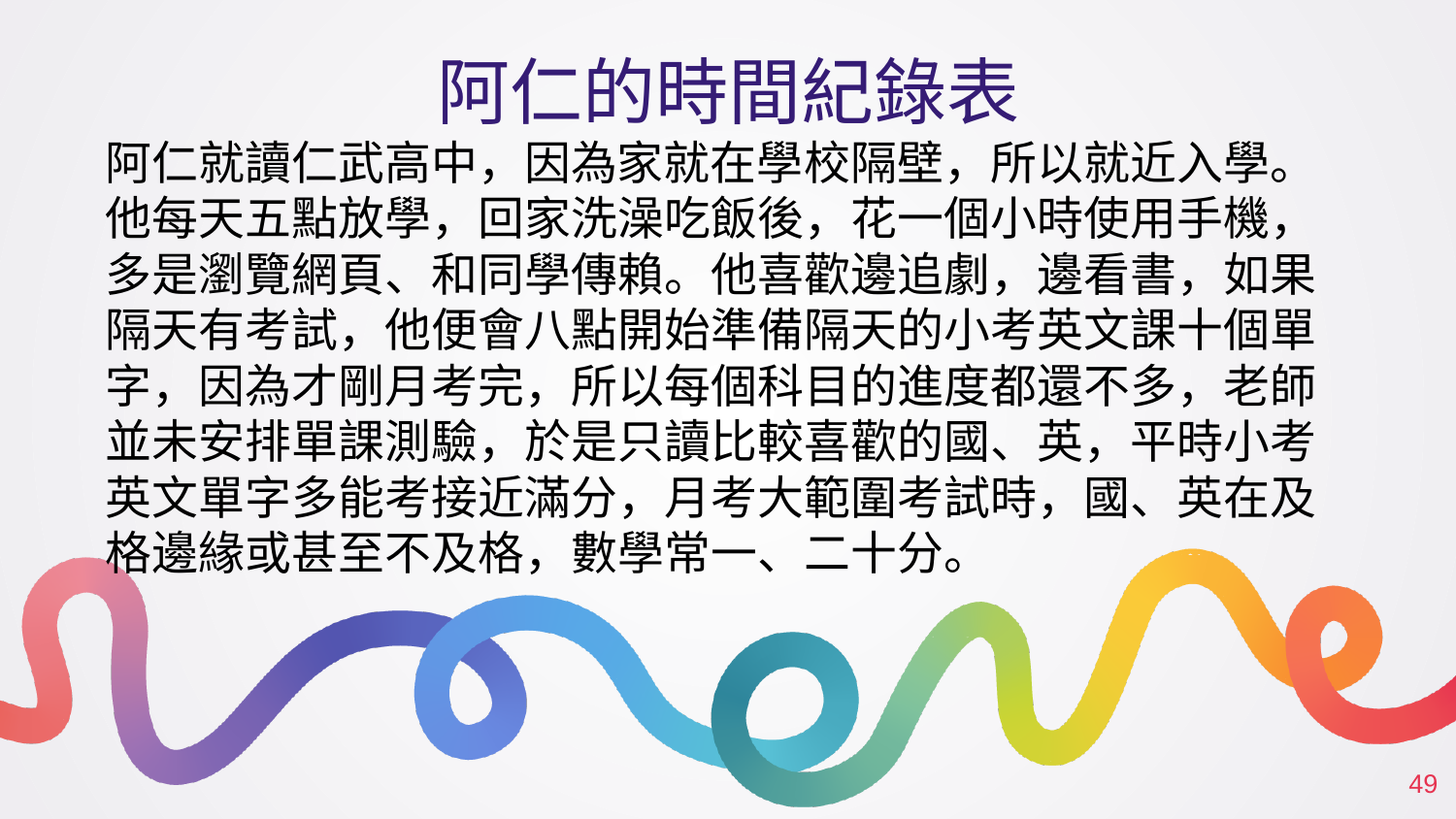

# 阿仁的時間紀錄表
阿仁就讀仁武高中，因為家就在學校隔壁，所以就近入學。他每天五點放學，回家洗澡吃飯後，花一個小時使用手機，多是瀏覽網頁、和同學傳賴。他喜歡邊追劇，邊看書，如果隔天有考試，他便會八點開始準備隔天的小考英文課十個單字，因為才剛月考完，所以每個科目的進度都還不多，老師並未安排單課測驗，於是只讀比較喜歡的國、英，平時小考英文單字多能考接近滿分，月考大範圍考試時，國、英在及格邊緣或甚至不及格，數學常一、二十分。
49